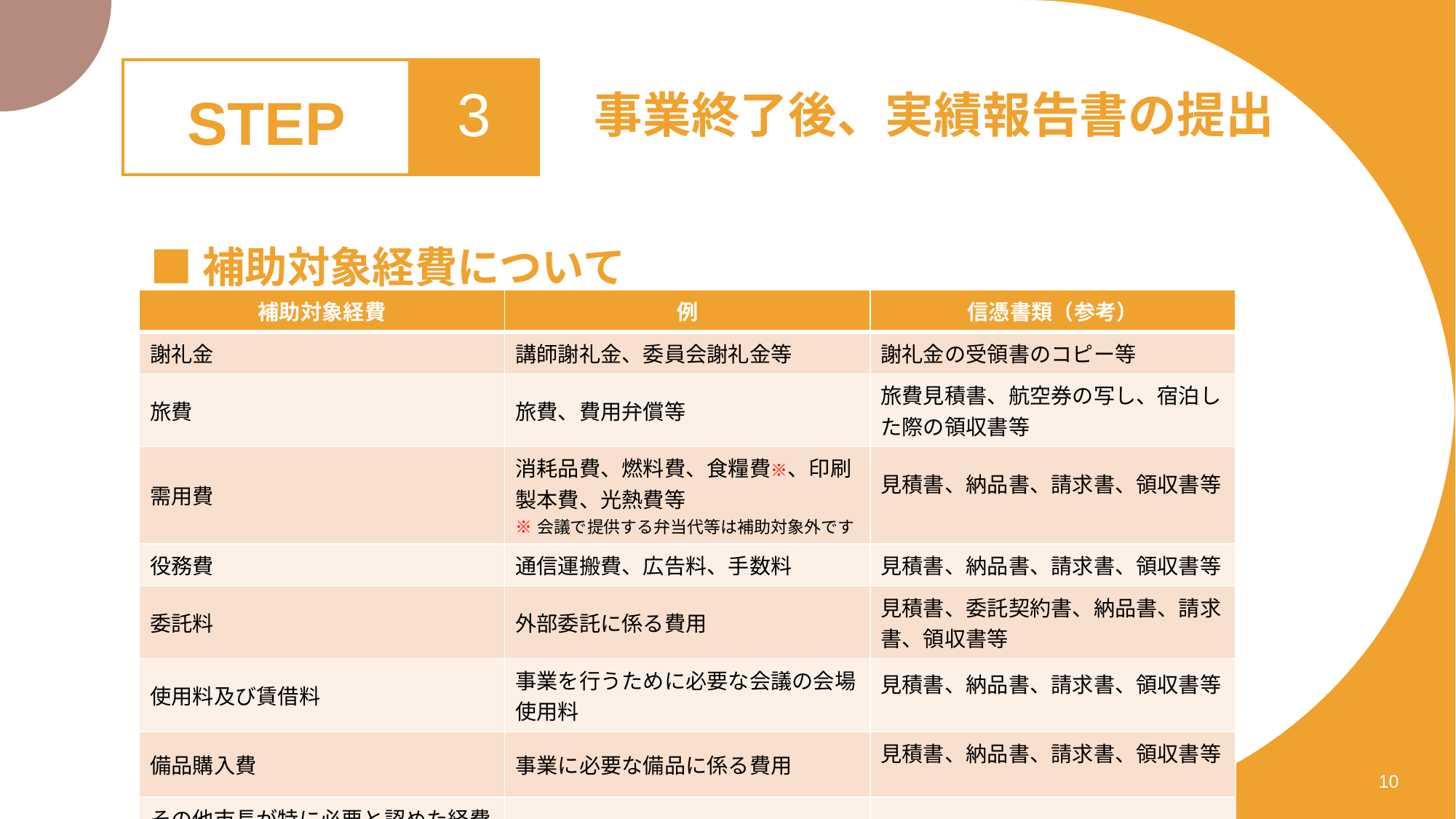

3
事業終了後、実績報告書の提出
■補助対象経費について

| 補助対象経費 | 例 | 信憑書類（参考） |
| --- | --- | --- |
| 謝礼金 | 講師謝礼金、委員会謝礼金等 | 謝礼金の受領書のコピー等 |
| 旅費 | 旅費、費用弁償等 | 旅費見積書、航空券の写し、宿泊した際の領収書等 |
| 需用費 | 消耗品費、燃料費、食糧費※、印刷製本費、光熱費等 ※会議で提供する弁当代等は補助対象外です | 見積書、納品書、請求書、領収書等 |
| 役務費 | 通信運搬費、広告料、手数料 | 見積書、納品書、請求書、領収書等 |
| 委託料 | 外部委託に係る費用 | 見積書、委託契約書、納品書、請求書、領収書等 |
| 使用料及び賃借料 | 事業を行うために必要な会議の会場使用料 | 見積書、納品書、請求書、領収書等 |
| 備品購入費 | 事業に必要な備品に係る費用 | 見積書、納品書、請求書、領収書等 |
| その他市長が特に必要と認めた経費 |  |  |
10